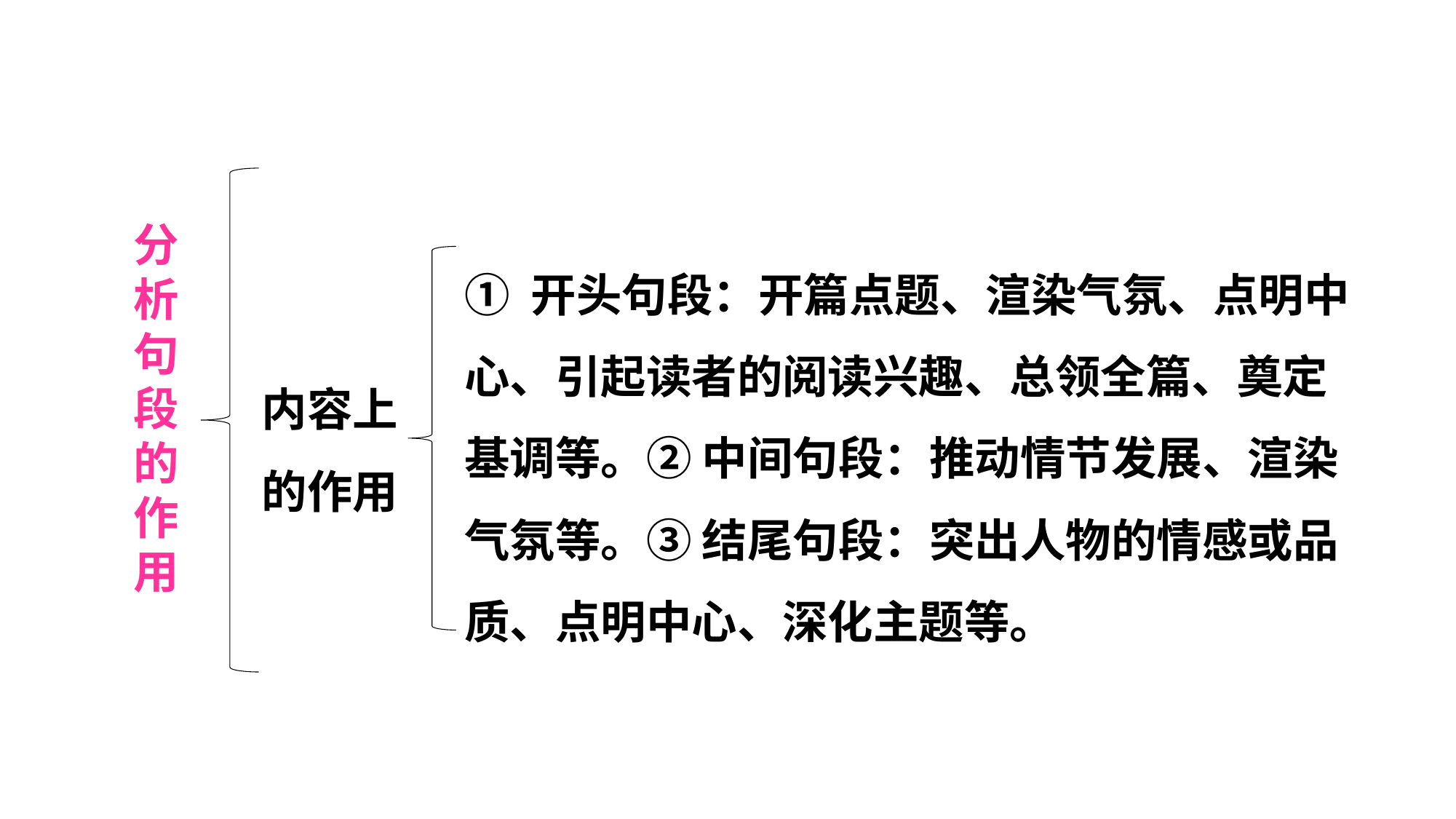

分析句段的作用
① 开头句段：开篇点题、渲染气氛、点明中心、引起读者的阅读兴趣、总领全篇、奠定基调等。② 中间句段：推动情节发展、渲染气氛等。③ 结尾句段：突出人物的情感或品质、点明中心、深化主题等。

内容上的作用